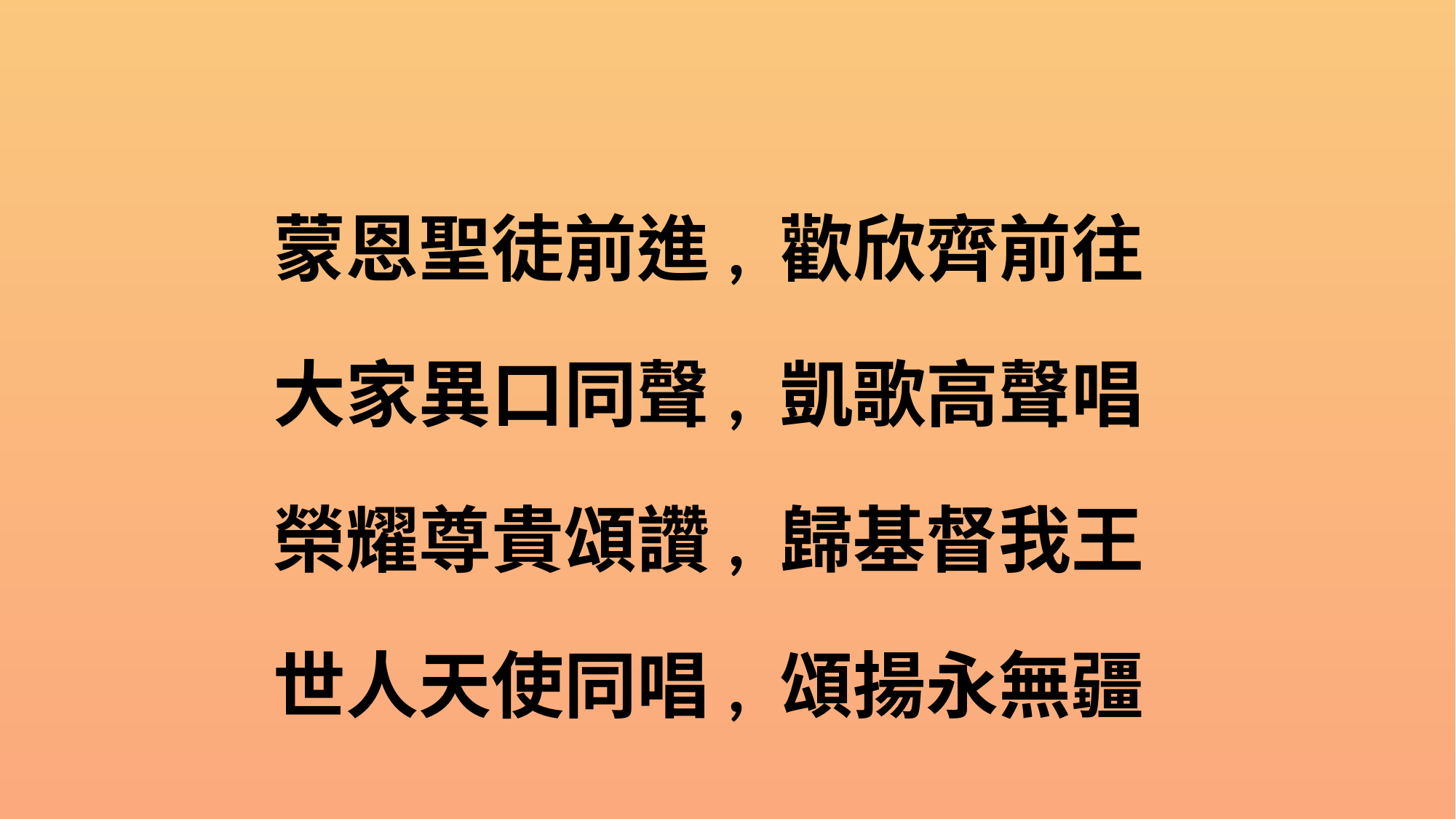

蒙恩聖徒前進, 歡欣齊前往
大家異口同聲, 凱歌高聲唱
榮耀尊貴頌讚, 歸基督我王
世人天使同唱, 頌揚永無疆